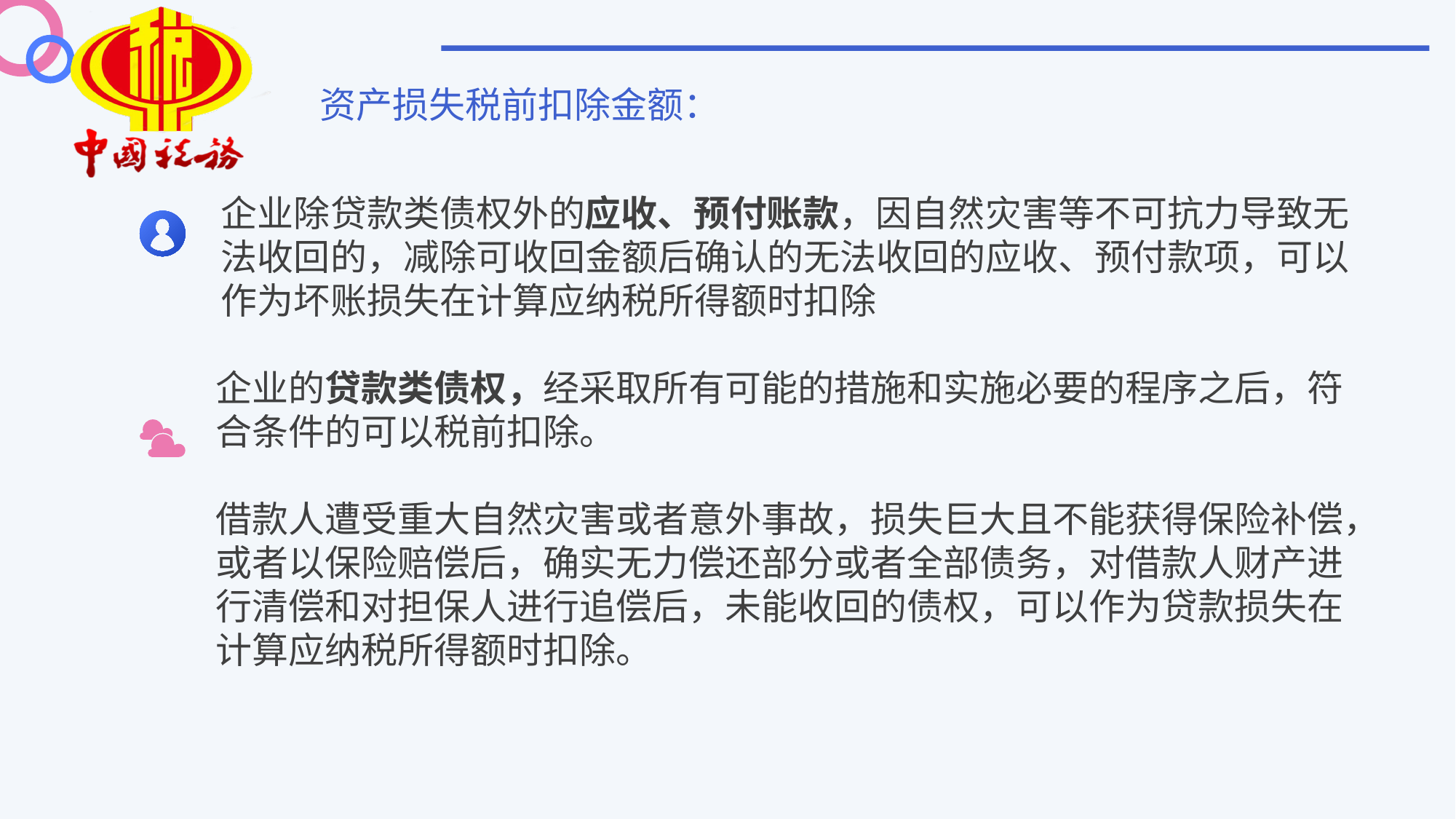

资产损失税前扣除金额：
企业除贷款类债权外的应收、预付账款，因自然灾害等不可抗力导致无法收回的，减除可收回金额后确认的无法收回的应收、预付款项，可以作为坏账损失在计算应纳税所得额时扣除

企业的贷款类债权，经采取所有可能的措施和实施必要的程序之后，符合条件的可以税前扣除。

借款人遭受重大自然灾害或者意外事故，损失巨大且不能获得保险补偿，或者以保险赔偿后，确实无力偿还部分或者全部债务，对借款人财产进行清偿和对担保人进行追偿后，未能收回的债权，可以作为贷款损失在计算应纳税所得额时扣除。